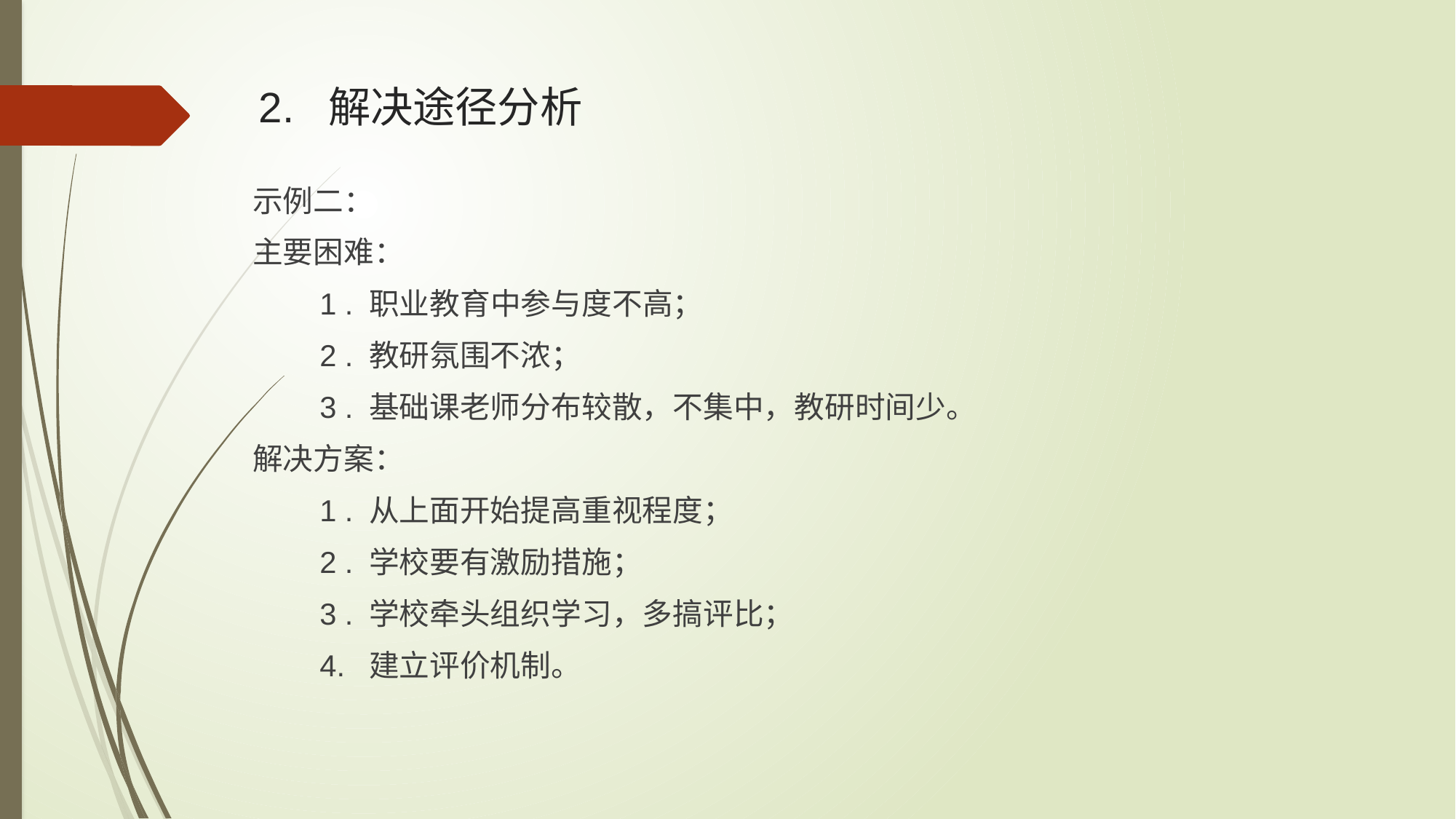

# 2.  解决途径分析
示例二：
主要困难：
        1 . 职业教育中参与度不高；
        2 . 教研氛围不浓；
        3 . 基础课老师分布较散，不集中，教研时间少。
解决方案：
        1 . 从上面开始提高重视程度；
        2 . 学校要有激励措施；
        3 . 学校牵头组织学习，多搞评比；
        4.  建立评价机制。